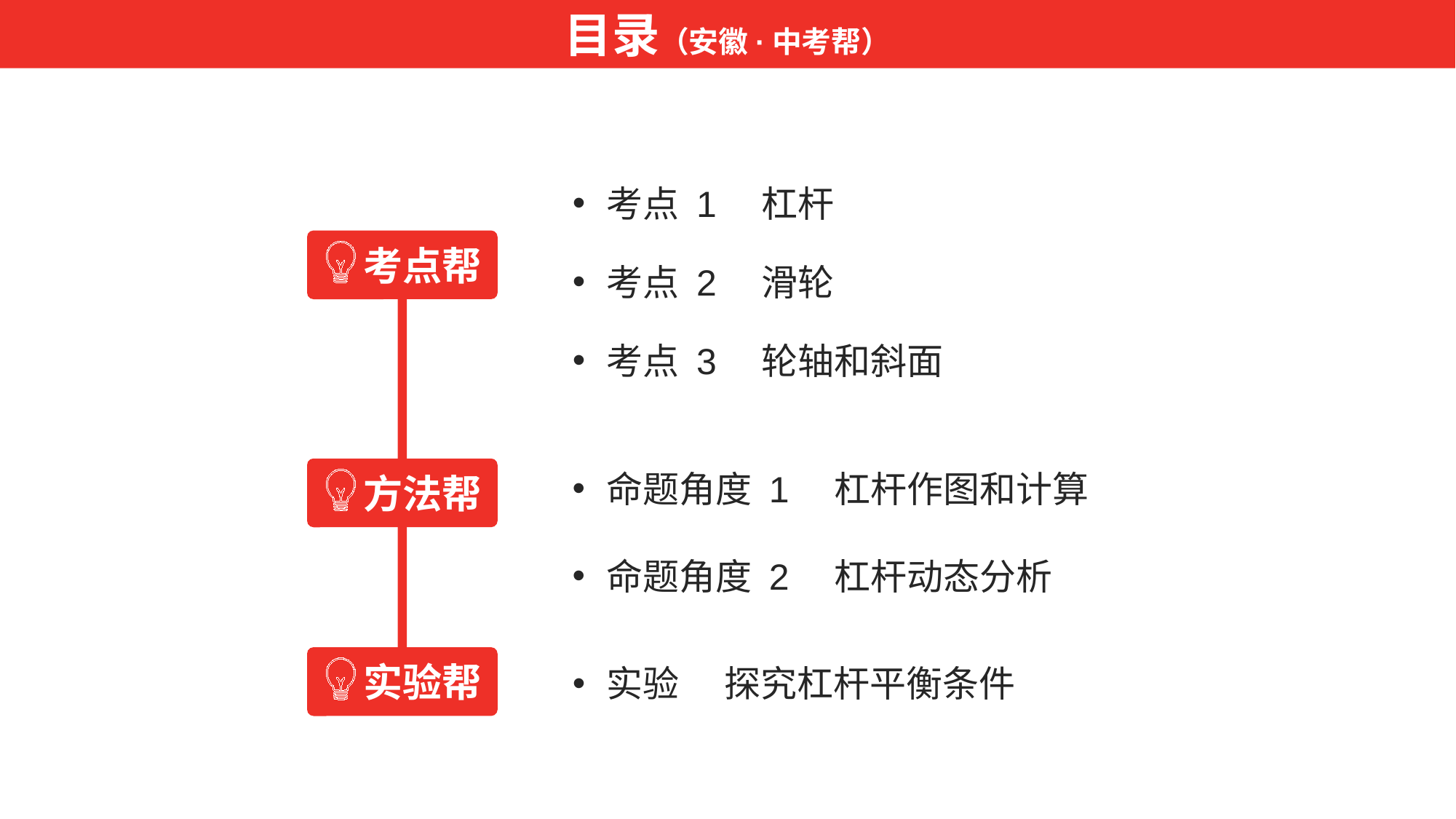

目录（安徽·中考帮）
考点 1　杠杆
考点 2　滑轮
考点 3　轮轴和斜面
考点帮

命题角度 1　杠杆作图和计算
命题角度 2　杠杆动态分析
方法帮

实验 　探究杠杆平衡条件
实验帮